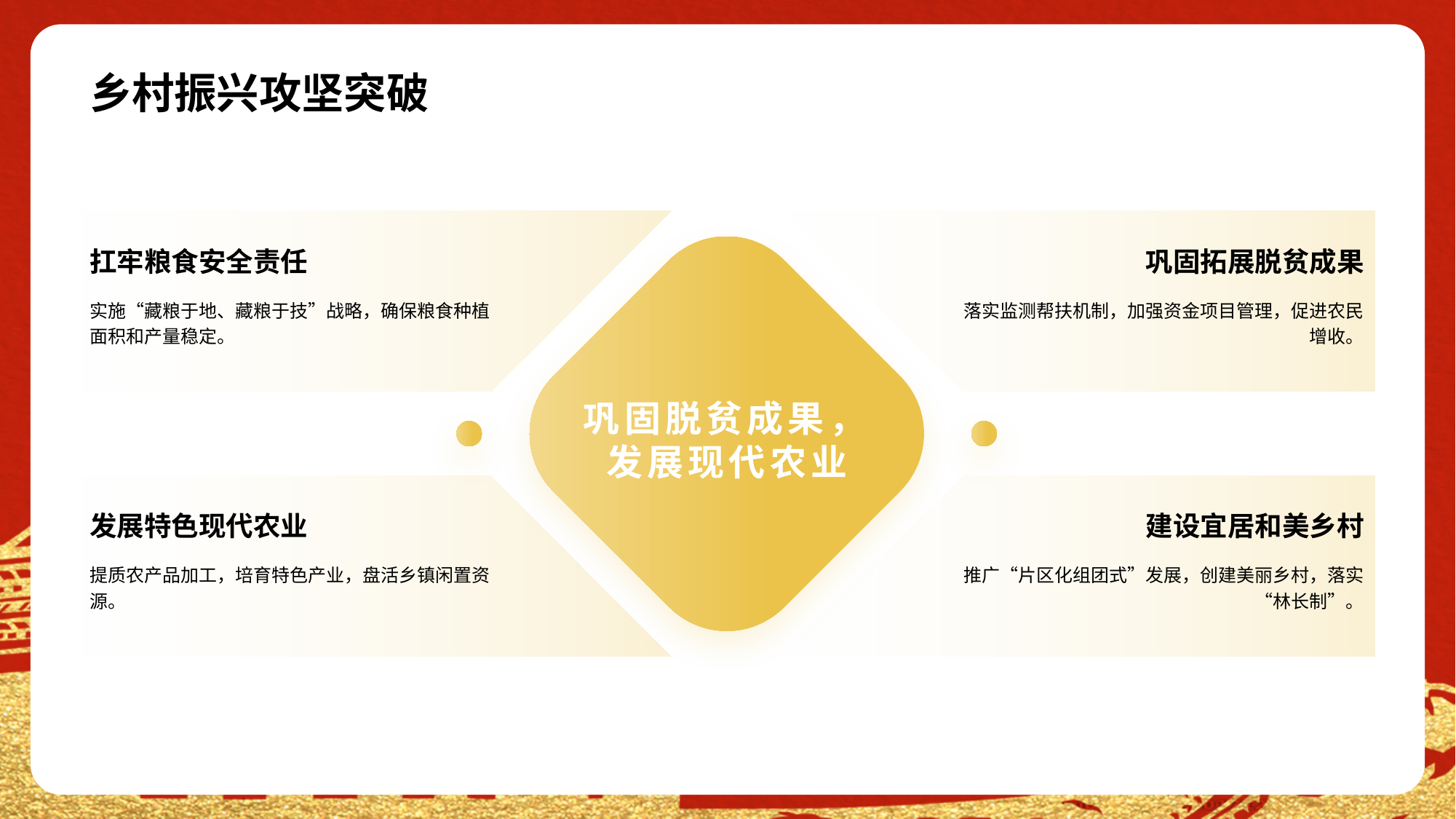

# 乡村振兴攻坚突破

扛牢粮食安全责任
实施“藏粮于地、藏粮于技”战略，确保粮食种植面积和产量稳定。

巩固拓展脱贫成果
落实监测帮扶机制，加强资金项目管理，促进农民增收。

巩固脱贫成果，发展现代农业

发展特色现代农业
提质农产品加工，培育特色产业，盘活乡镇闲置资源。

建设宜居和美乡村
推广“片区化组团式”发展，创建美丽乡村，落实“林长制”。